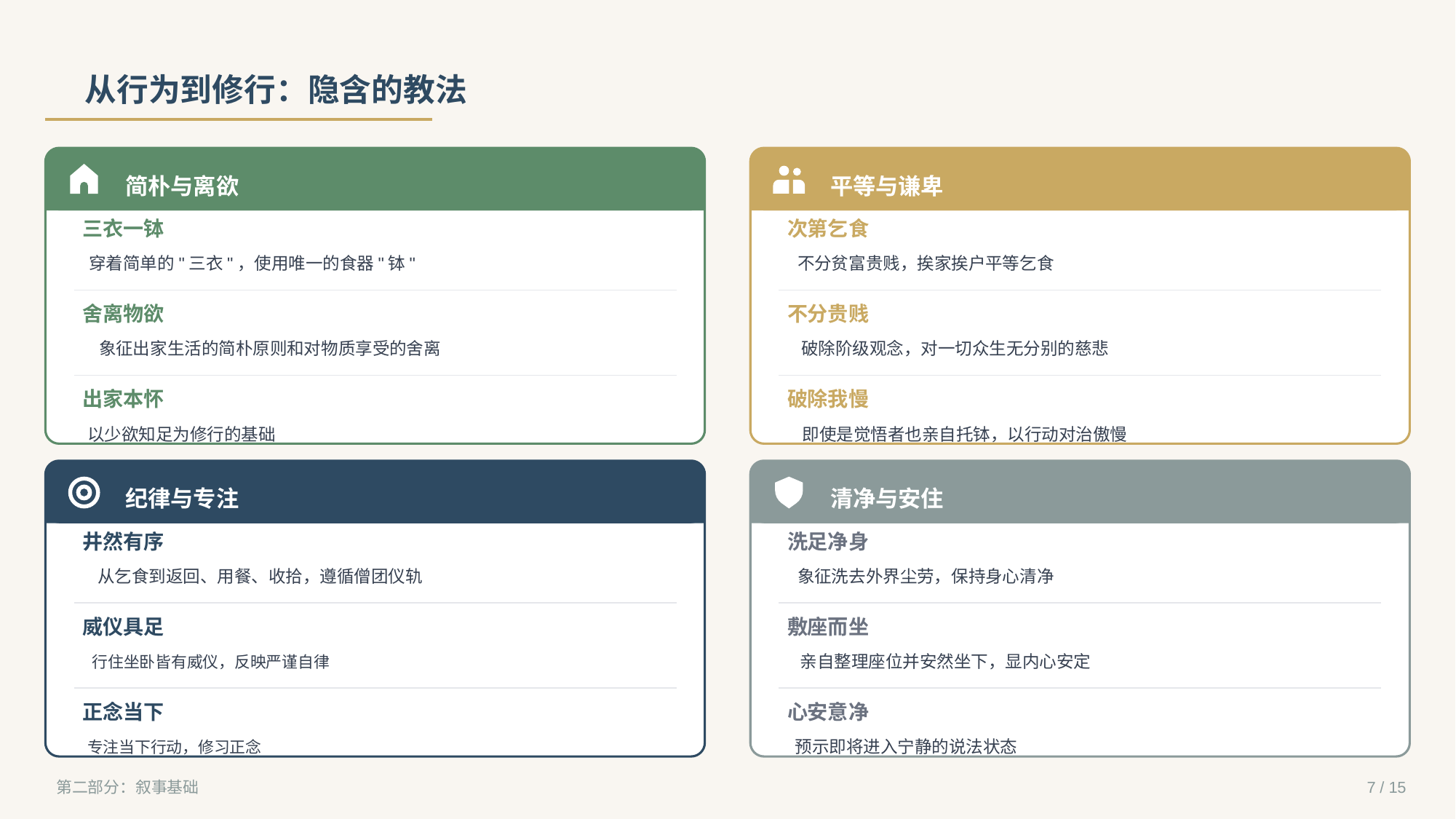

从行为到修行：隐含的教法

简朴与离欲

三衣一钵
穿着简单的"三衣"，使用唯一的食器"钵"

舍离物欲
象征出家生活的简朴原则和对物质享受的舍离

出家本怀
以少欲知足为修行的基础

平等与谦卑

次第乞食
不分贫富贵贱，挨家挨户平等乞食

不分贵贱
破除阶级观念，对一切众生无分别的慈悲

破除我慢
即使是觉悟者也亲自托钵，以行动对治傲慢

纪律与专注

井然有序
从乞食到返回、用餐、收拾，遵循僧团仪轨

威仪具足
行住坐卧皆有威仪，反映严谨自律

正念当下
专注当下行动，修习正念

清净与安住

洗足净身
象征洗去外界尘劳，保持身心清净

敷座而坐
亲自整理座位并安然坐下，显内心安定

心安意净
预示即将进入宁静的说法状态
第二部分：叙事基础
7 / 15